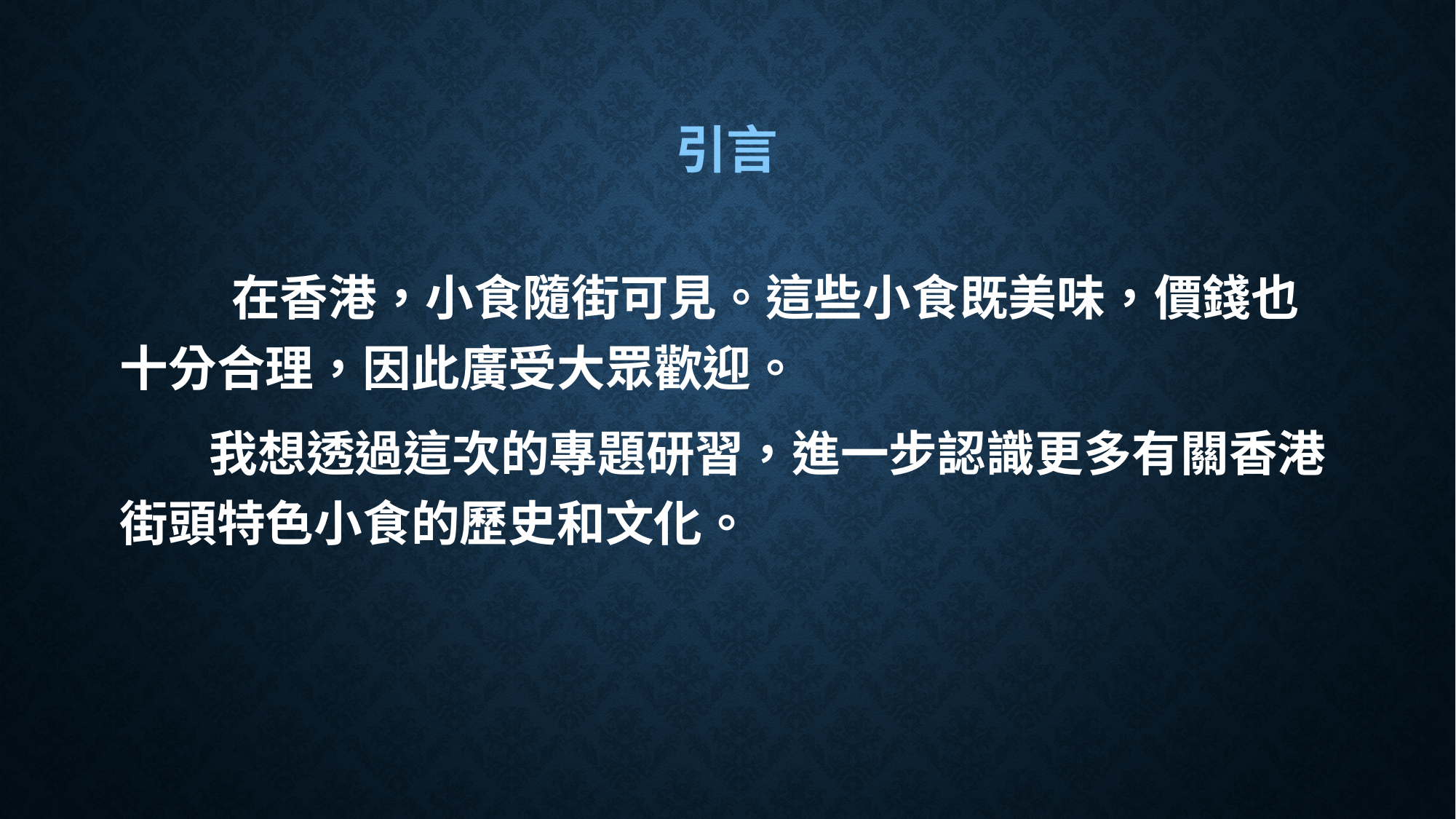

# 引言
         在香港，小食隨街可見。這些小食既美味，價錢也十分合理，因此廣受大眾歡迎。
       我想透過這次的專題研習，進一步認識更多有關香港街頭特色小食的歷史和文化。